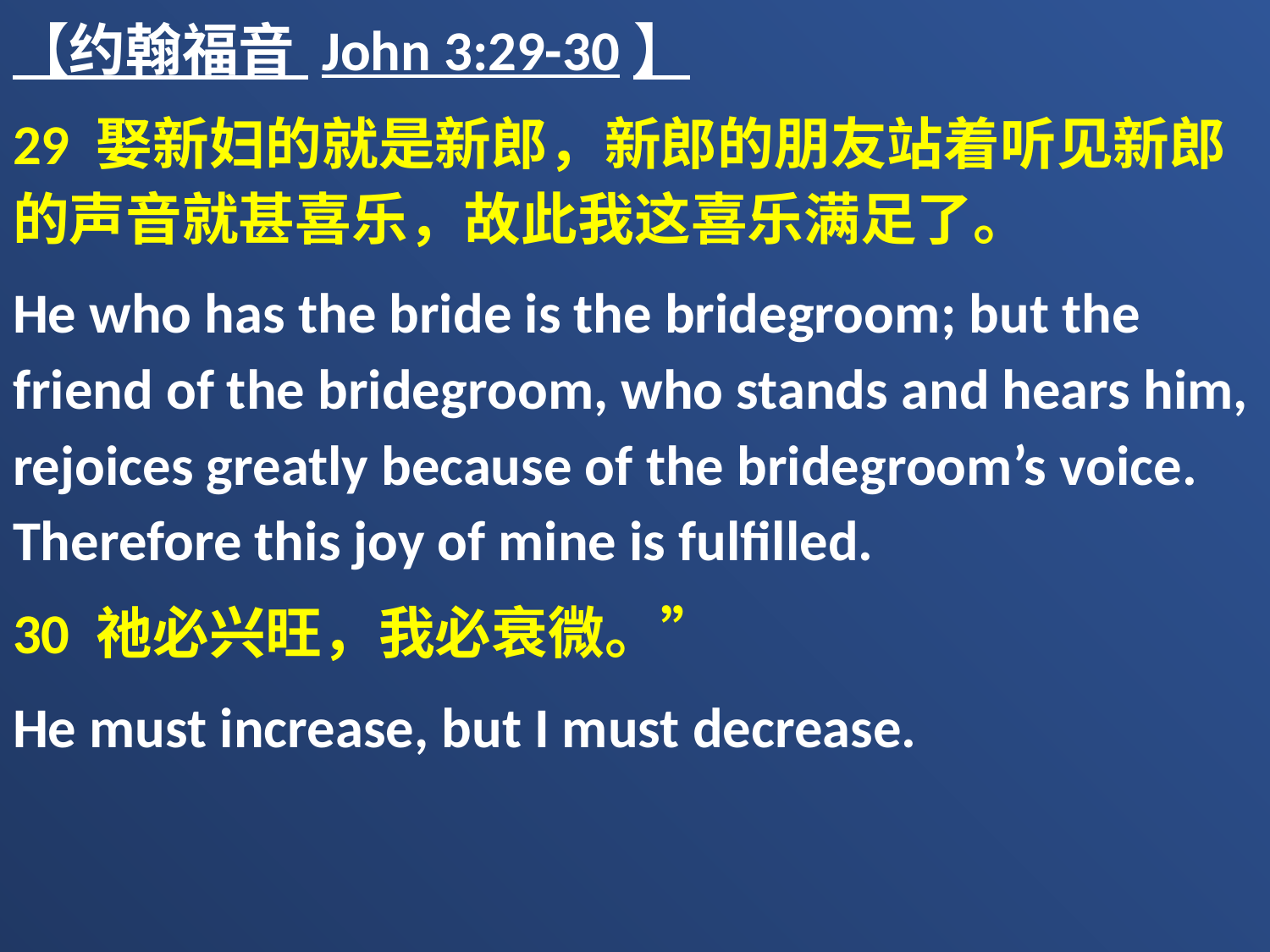

【约翰福音 John 3:29-30】
29 娶新妇的就是新郎，新郎的朋友站着听见新郎的声音就甚喜乐，故此我这喜乐满足了。
He who has the bride is the bridegroom; but the friend of the bridegroom, who stands and hears him, rejoices greatly because of the bridegroom’s voice. Therefore this joy of mine is fulfilled.
30 祂必兴旺，我必衰微。”
He must increase, but I must decrease.